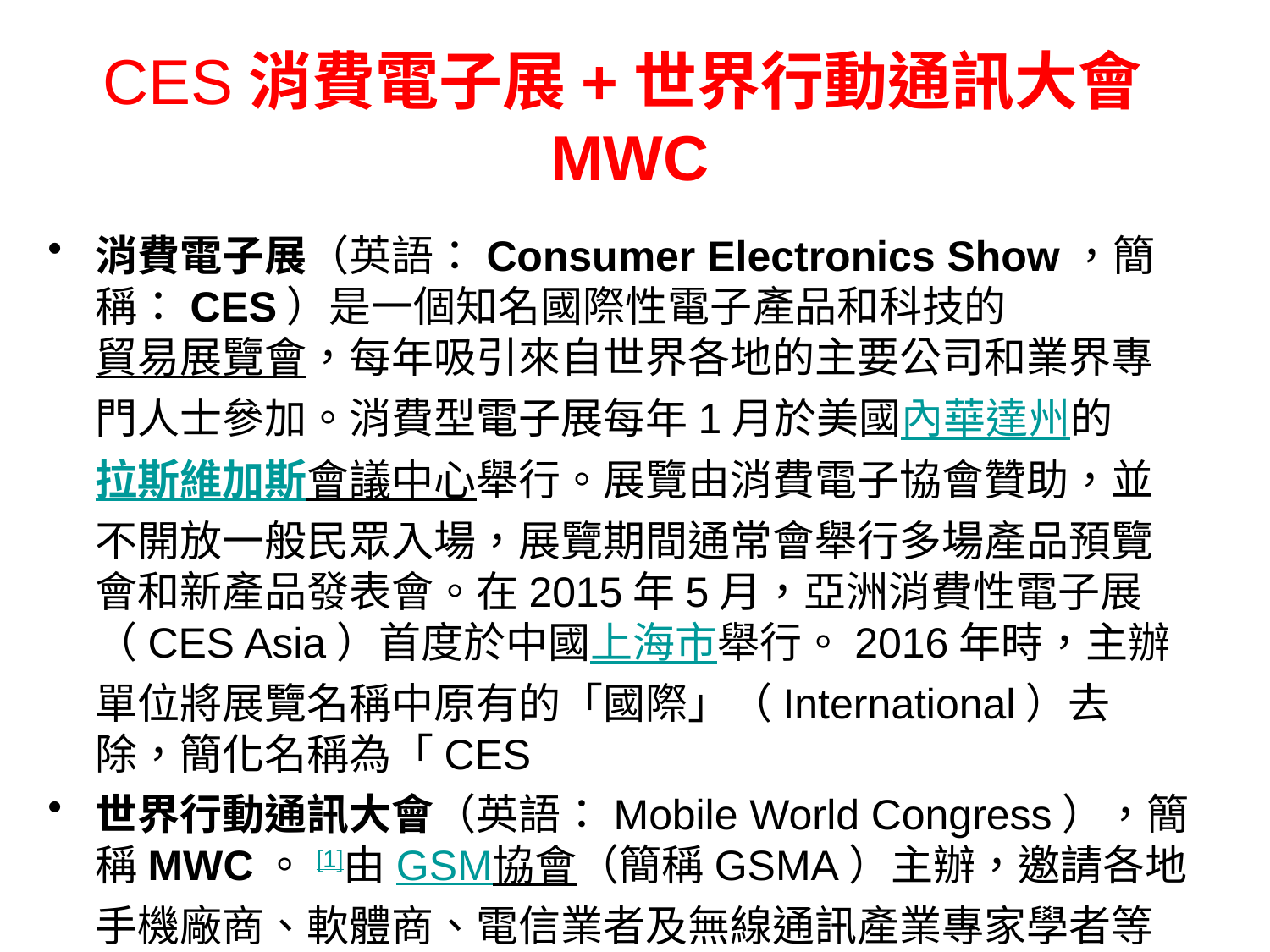

# CES消費電子展+世界行動通訊大會MWC
消費電子展（英語：Consumer Electronics Show，簡稱：CES）是一個知名國際性電子產品和科技的貿易展覽會，每年吸引來自世界各地的主要公司和業界專門人士參加。消費型電子展每年1月於美國內華達州的拉斯維加斯會議中心舉行。展覽由消費電子協會贊助，並不開放一般民眾入場，展覽期間通常會舉行多場產品預覽會和新產品發表會。在2015年5月，亞洲消費性電子展（CES Asia）首度於中國上海市舉行。2016年時，主辦單位將展覽名稱中原有的「國際」（International）去除，簡化名稱為「CES
世界行動通訊大會（英語：Mobile World Congress），簡稱MWC。[1]由GSM協會（簡稱GSMA）主辦，邀請各地手機廠商、軟體商、電信業者及無線通訊產業專家學者等參與，透過展示新產品、服務和討論流動通訊產業趨勢與技術。每年二至三月於西班牙巴塞隆納舉辦。